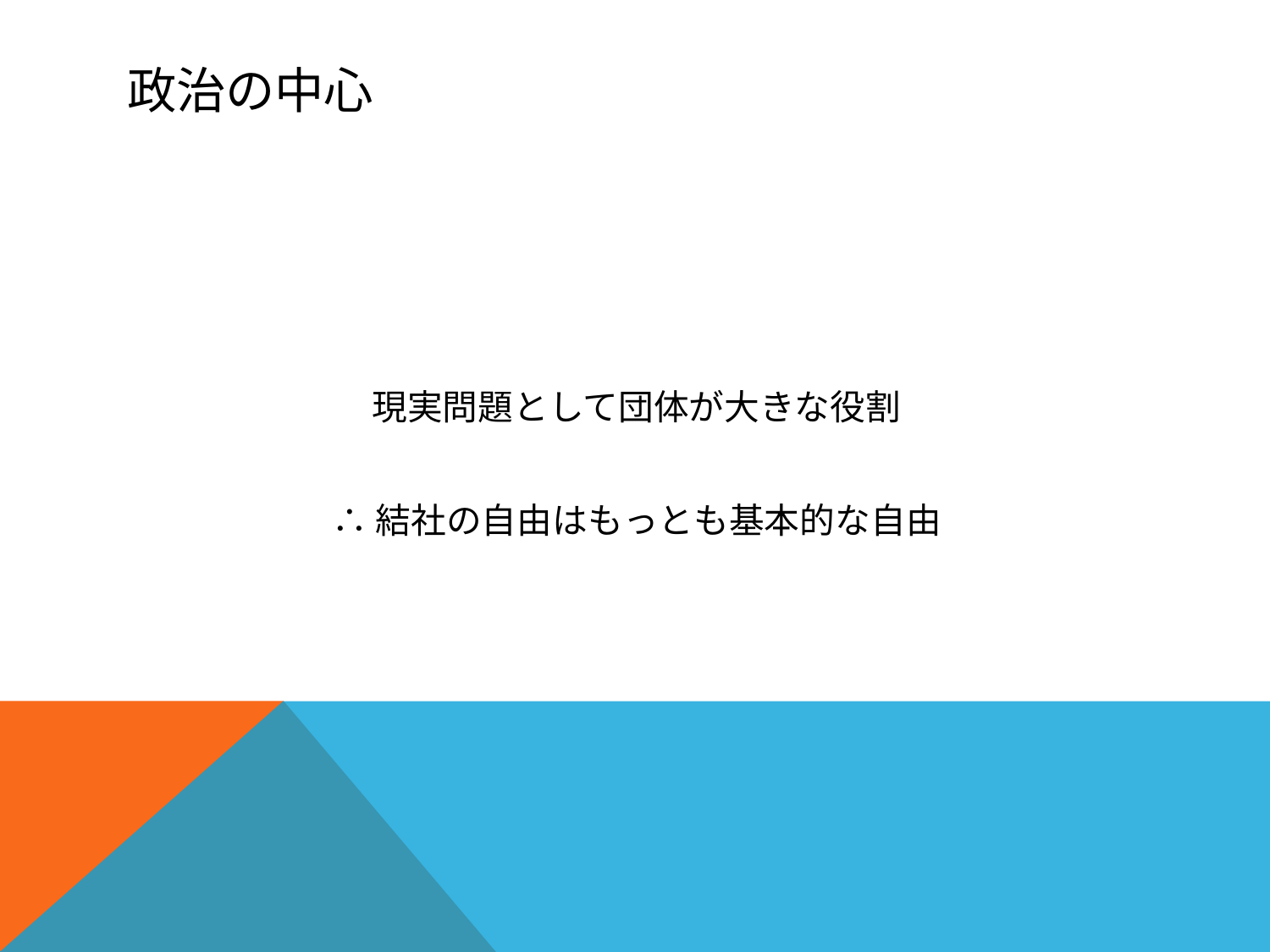

# 政治の中心

現実問題として団体が大きな役割

∴結社の自由はもっとも基本的な自由